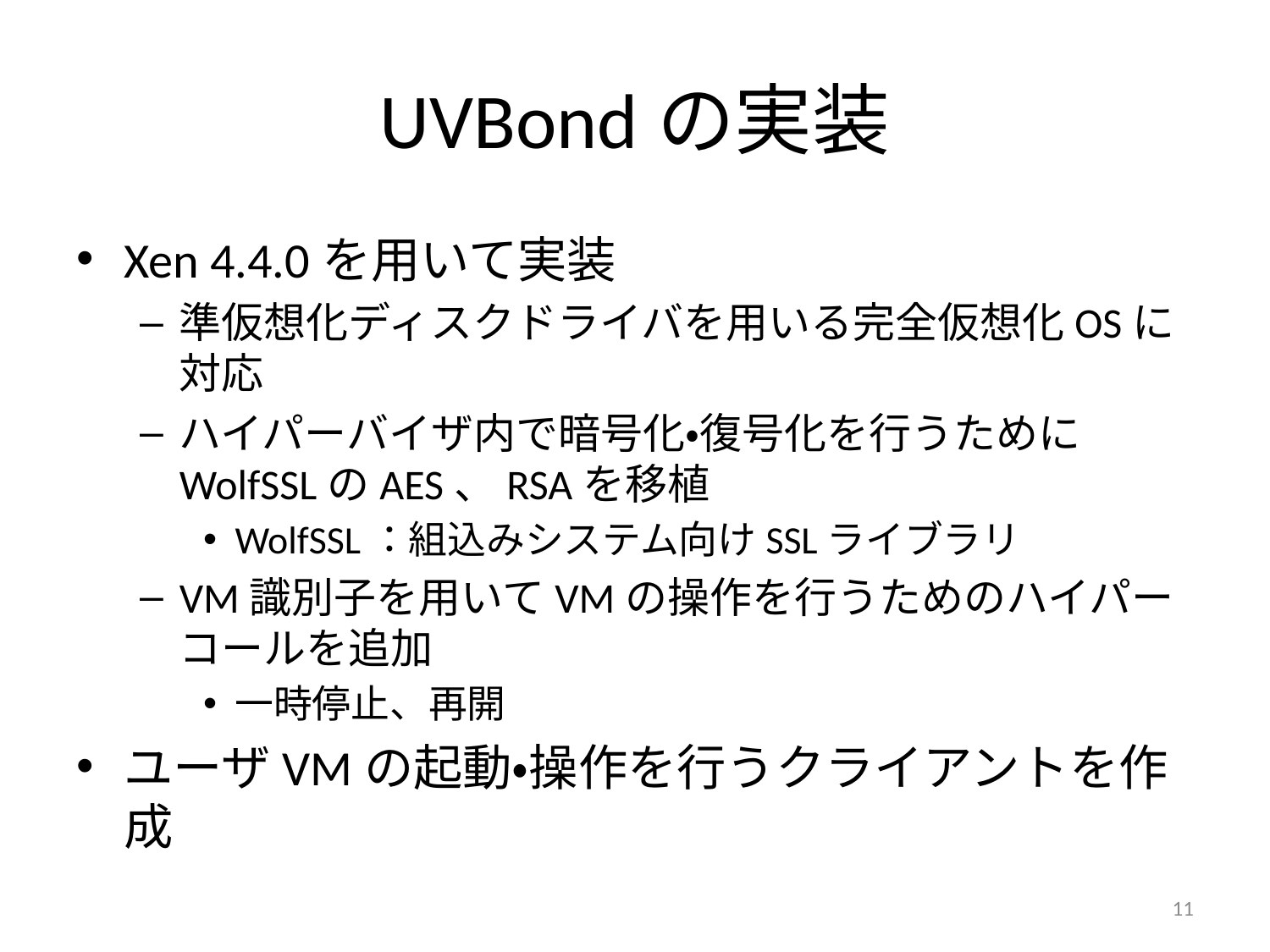

# UVBondの実装
Xen 4.4.0を用いて実装
準仮想化ディスクドライバを用いる完全仮想化OSに対応
ハイパーバイザ内で暗号化・復号化を行うためにWolfSSLのAES、RSAを移植
WolfSSL：組込みシステム向けSSLライブラリ
VM識別子を用いてVMの操作を行うためのハイパーコールを追加
一時停止、再開
ユーザVMの起動・操作を行うクライアントを作成
11